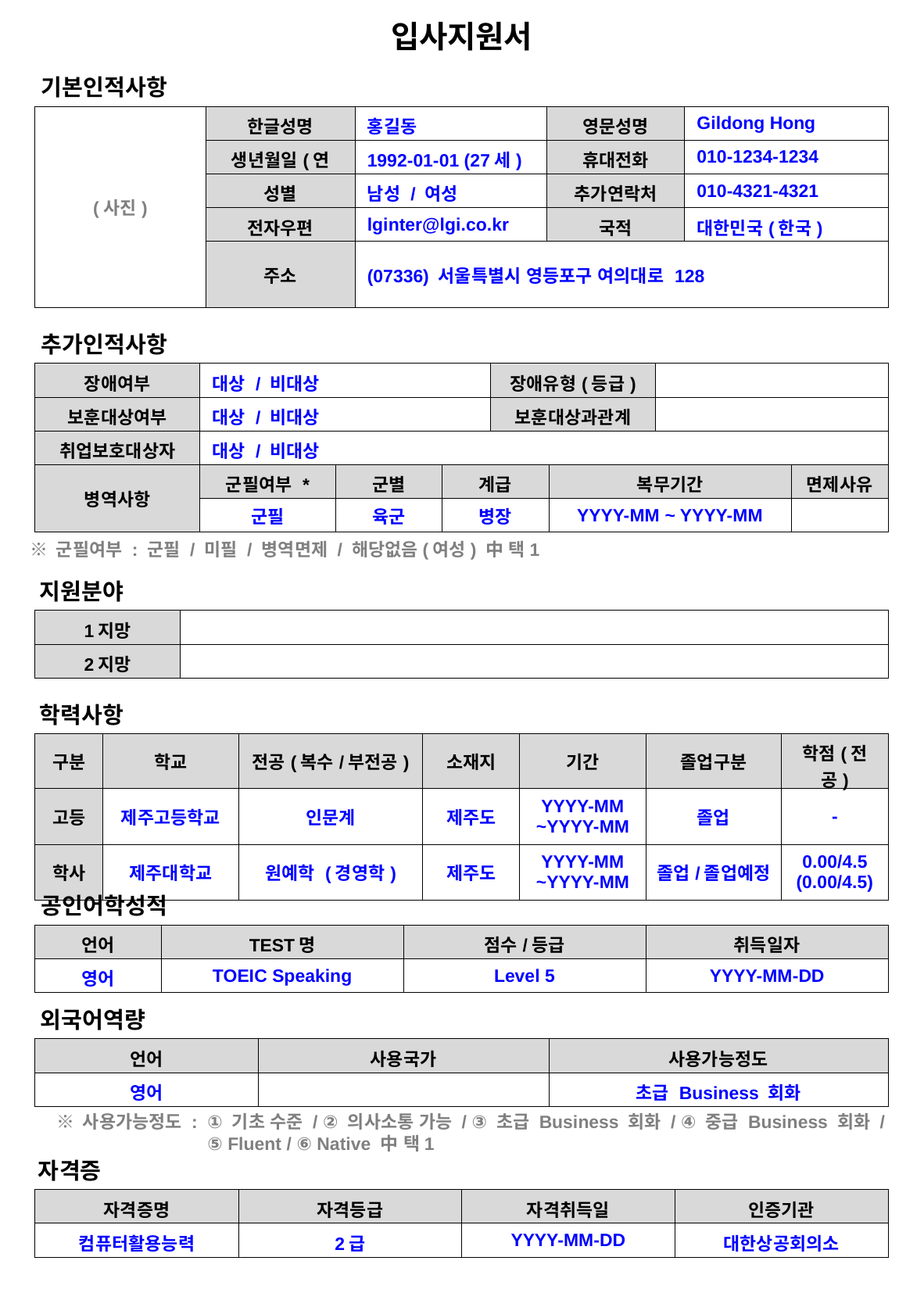

입사지원서
기본인적사항
| (사진) | 한글성명 | 홍길동 | 영문성명 | Gildong Hong |
| --- | --- | --- | --- | --- |
|  | 생년월일(연령) | 1992-01-01 (27세) | 휴대전화 | 010-1234-1234 |
|  | 성별 | 남성 / 여성 | 추가연락처 | 010-4321-4321 |
|  | 전자우편 | lginter@lgi.co.kr | 국적 | 대한민국(한국) |
|  | 주소 | (07336) 서울특별시 영등포구 여의대로 128 |  |  |
추가인적사항
| 장애여부 | 대상 / 비대상 |  |  | 장애유형(등급) |  |  |  |
| --- | --- | --- | --- | --- | --- | --- | --- |
| 보훈대상여부 | 대상 / 비대상 |  |  | 보훈대상과관계 |  |  |  |
| 취업보호대상자 | 대상 / 비대상 |  |  |  |  |  |  |
| 병역사항 | 군필여부 \* | 군별 | 계급 |  | 복무기간 |  | 면제사유 |
|  | 군필 | 육군 | 병장 |  | YYYY-MM ~ YYYY-MM |  |  |
※ 군필여부 : 군필 / 미필 / 병역면제 / 해당없음(여성) 中 택1
지원분야
| 1지망 |  |
| --- | --- |
| 2지망 |  |
학력사항
| 구분 | 학교 | 전공(복수/부전공) | 소재지 | 기간 | 졸업구분 | 학점(전공) |
| --- | --- | --- | --- | --- | --- | --- |
| 고등 | 제주고등학교 | 인문계 | 제주도 | YYYY-MM ~YYYY-MM | 졸업 | - |
| 학사 | 제주대학교 | 원예학 (경영학) | 제주도 | YYYY-MM ~YYYY-MM | 졸업/졸업예정 | 0.00/4.5 (0.00/4.5) |
공인어학성적
| 언어 | TEST명 | 점수/등급 | 취득일자 |
| --- | --- | --- | --- |
| 영어 | TOEIC Speaking | Level 5 | YYYY-MM-DD |
외국어역량
| 언어 | 사용국가 | 사용가능정도 |
| --- | --- | --- |
| 영어 |  | 초급 Business 회화 |
※ 사용가능정도 :	① 기초 수준 / ② 의사소통 가능 / ③ 초급 Business 회화 / ④ 중급 Business 회화 /
	⑤ Fluent / ⑥ Native 中 택1
자격증
| 자격증명 | 자격등급 | 자격취득일 | 인증기관 |
| --- | --- | --- | --- |
| 컴퓨터활용능력 | 2급 | YYYY-MM-DD | 대한상공회의소 |